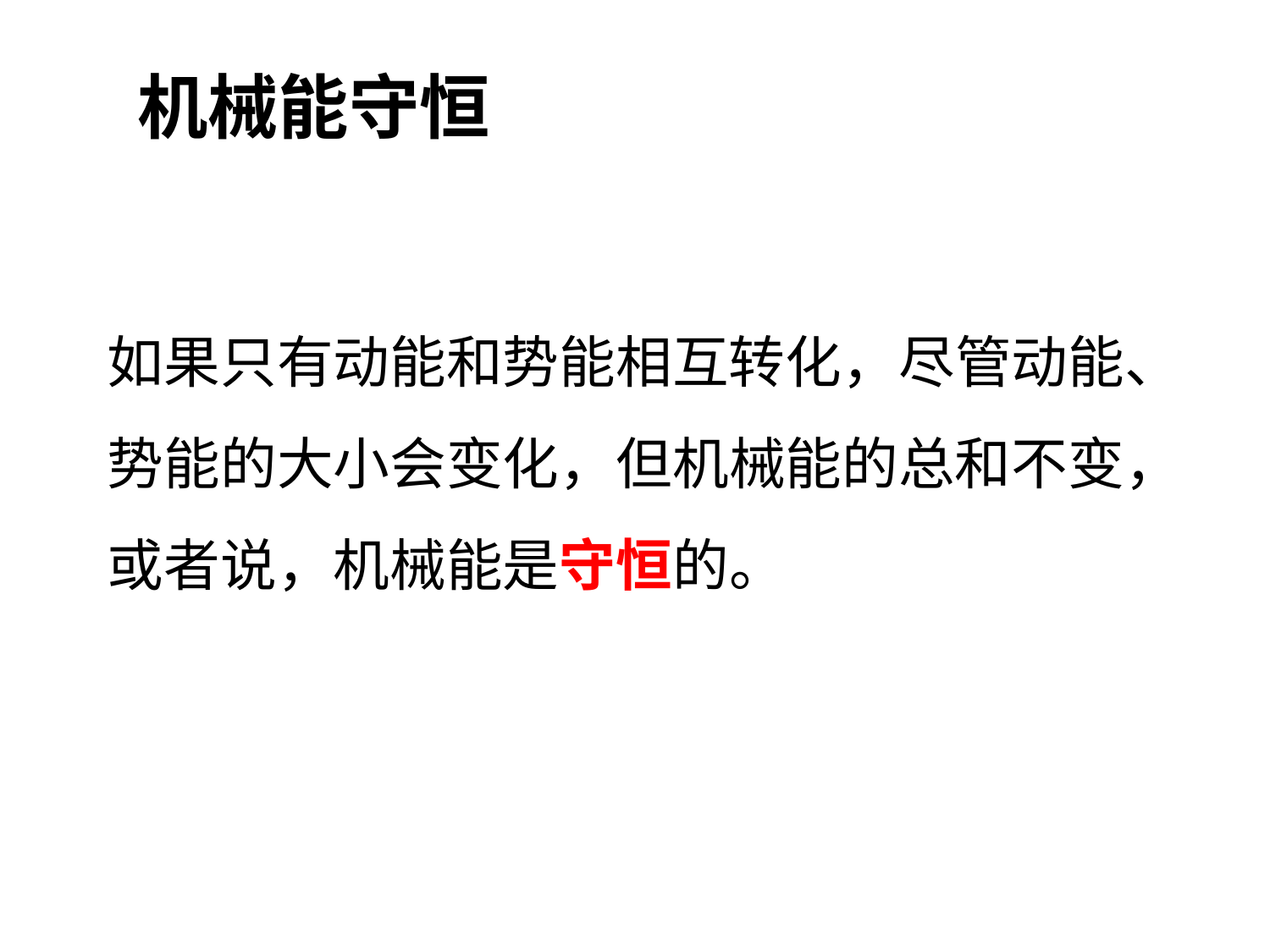

机械能守恒
如果只有动能和势能相互转化，尽管动能、势能的大小会变化，但机械能的总和不变，或者说，机械能是守恒的。